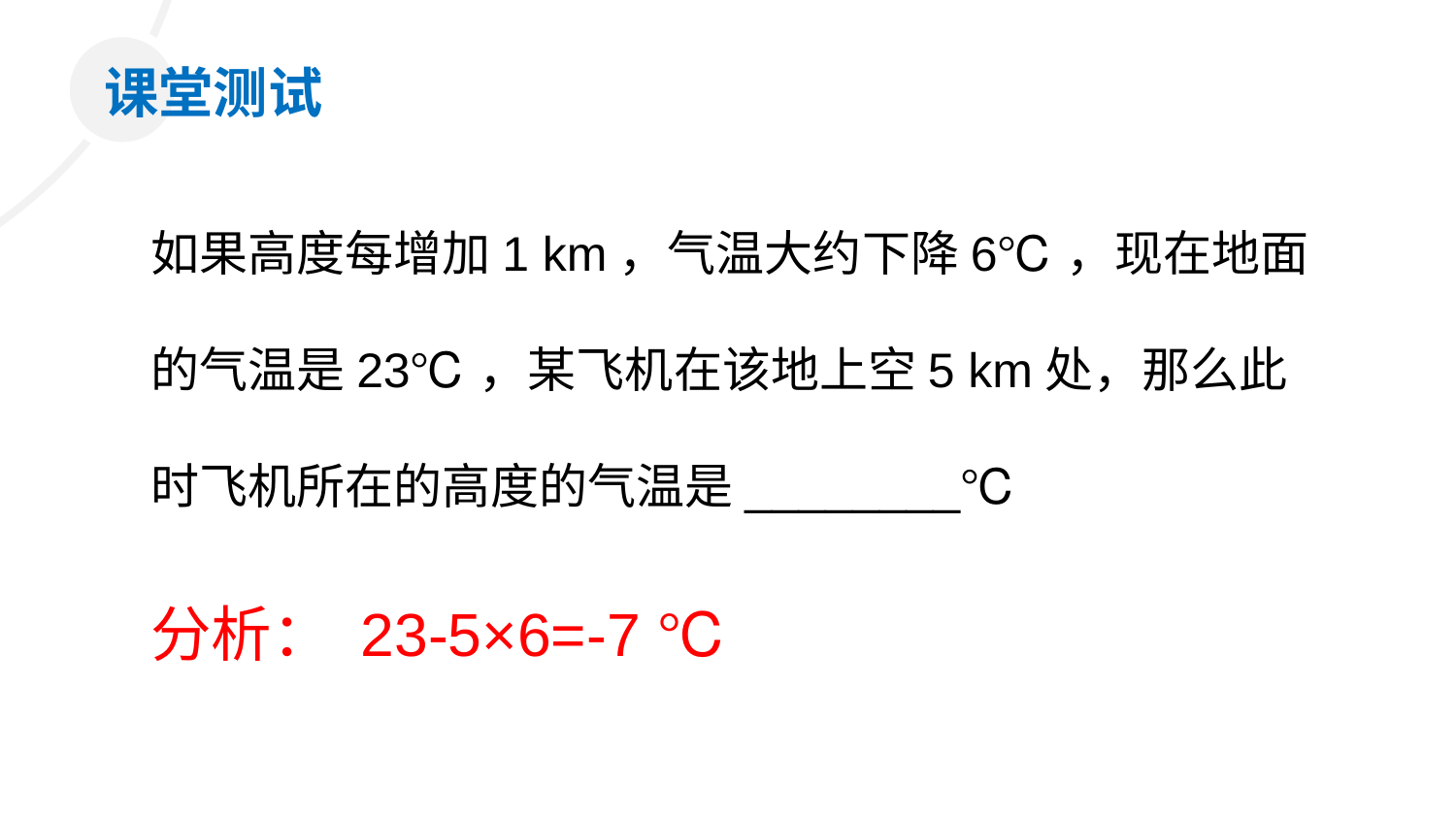

课堂测试
如果高度每增加1 km，气温大约下降6℃，现在地面的气温是23℃，某飞机在该地上空5 km处，那么此时飞机所在的高度的气温是________℃
分析： 23-5×6=-7 ℃